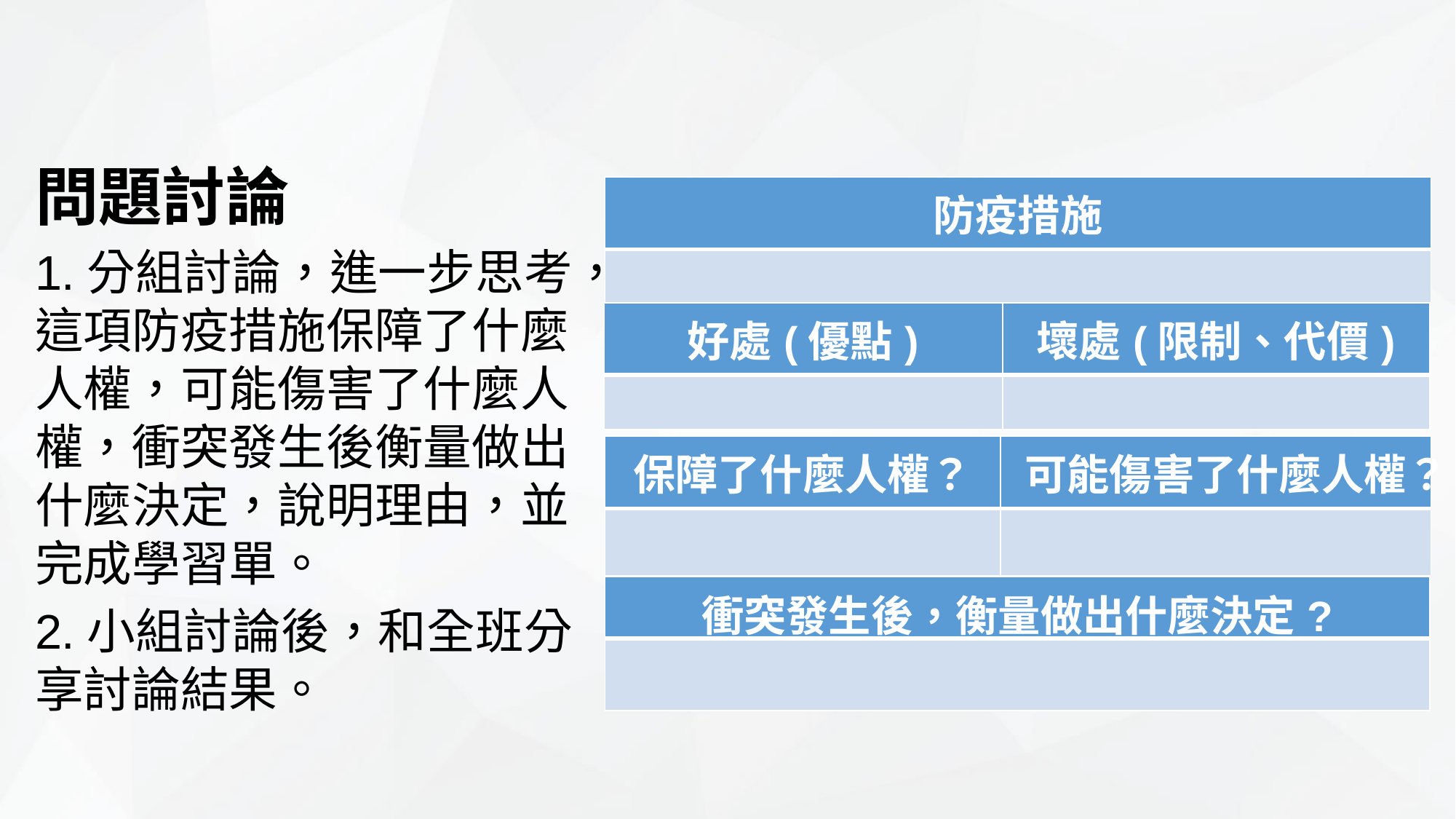

問題討論
1.分組討論，進一步思考，這項防疫措施保障了什麼人權，可能傷害了什麼人權，衝突發生後衡量做出什麼決定，說明理由，並完成學習單。
2.小組討論後，和全班分享討論結果。
| 防疫措施 |
| --- |
|  |
| 好處(優點) | 壞處(限制、代價) |
| --- | --- |
|  |  |
| 保障了什麼人權？ | 可能傷害了什麼人權？ |
| --- | --- |
|  |  |
| 衝突發生後，衡量做出什麼決定? |
| --- |
|  |